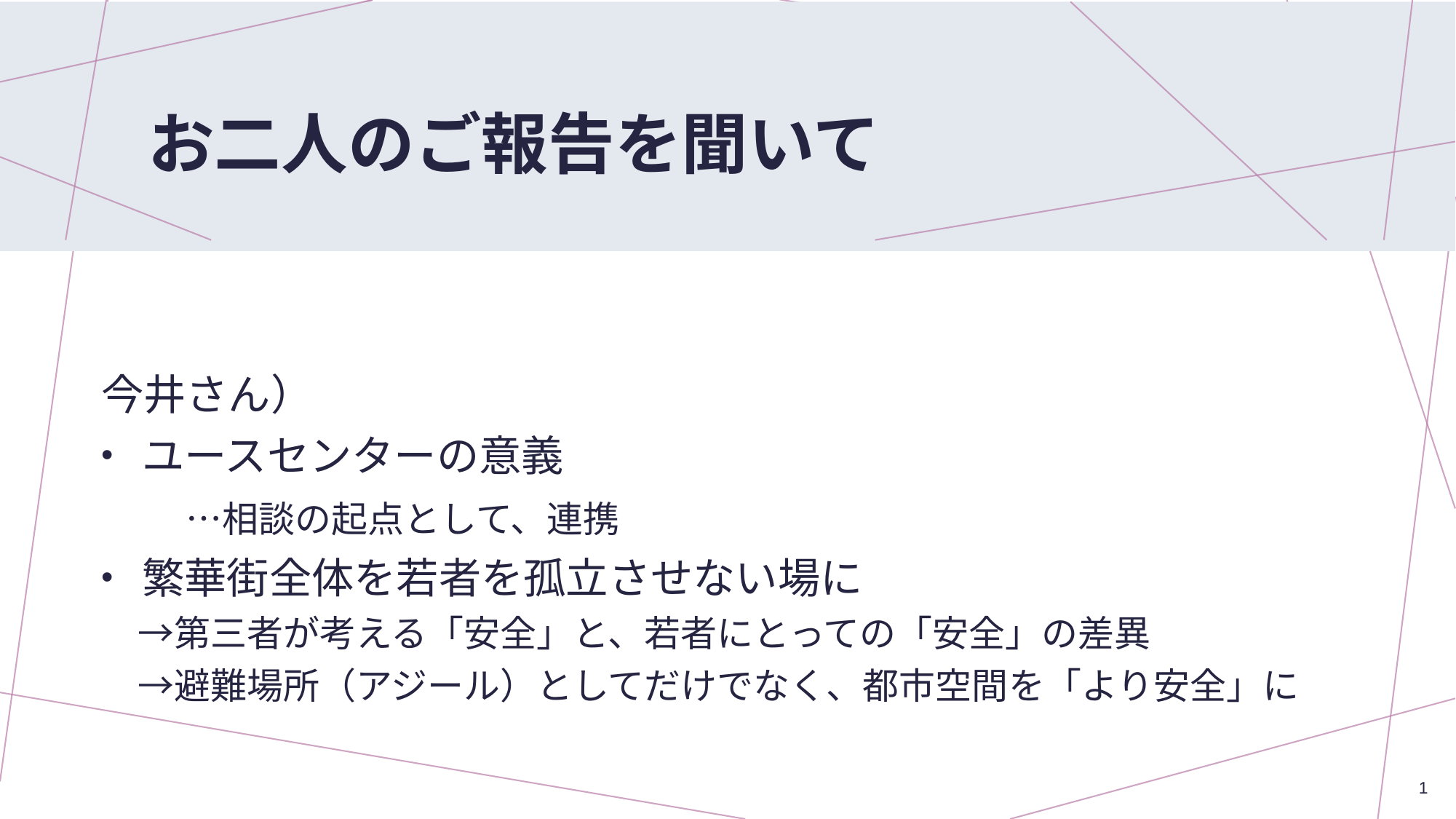

# お二人のご報告を聞いて
今井さん）
ユースセンターの意義
　　…相談の起点として、連携
繁華街全体を若者を孤立させない場に
　→第三者が考える「安全」と、若者にとっての「安全」の差異
　→避難場所（アジール）としてだけでなく、都市空間を「より安全」に
1